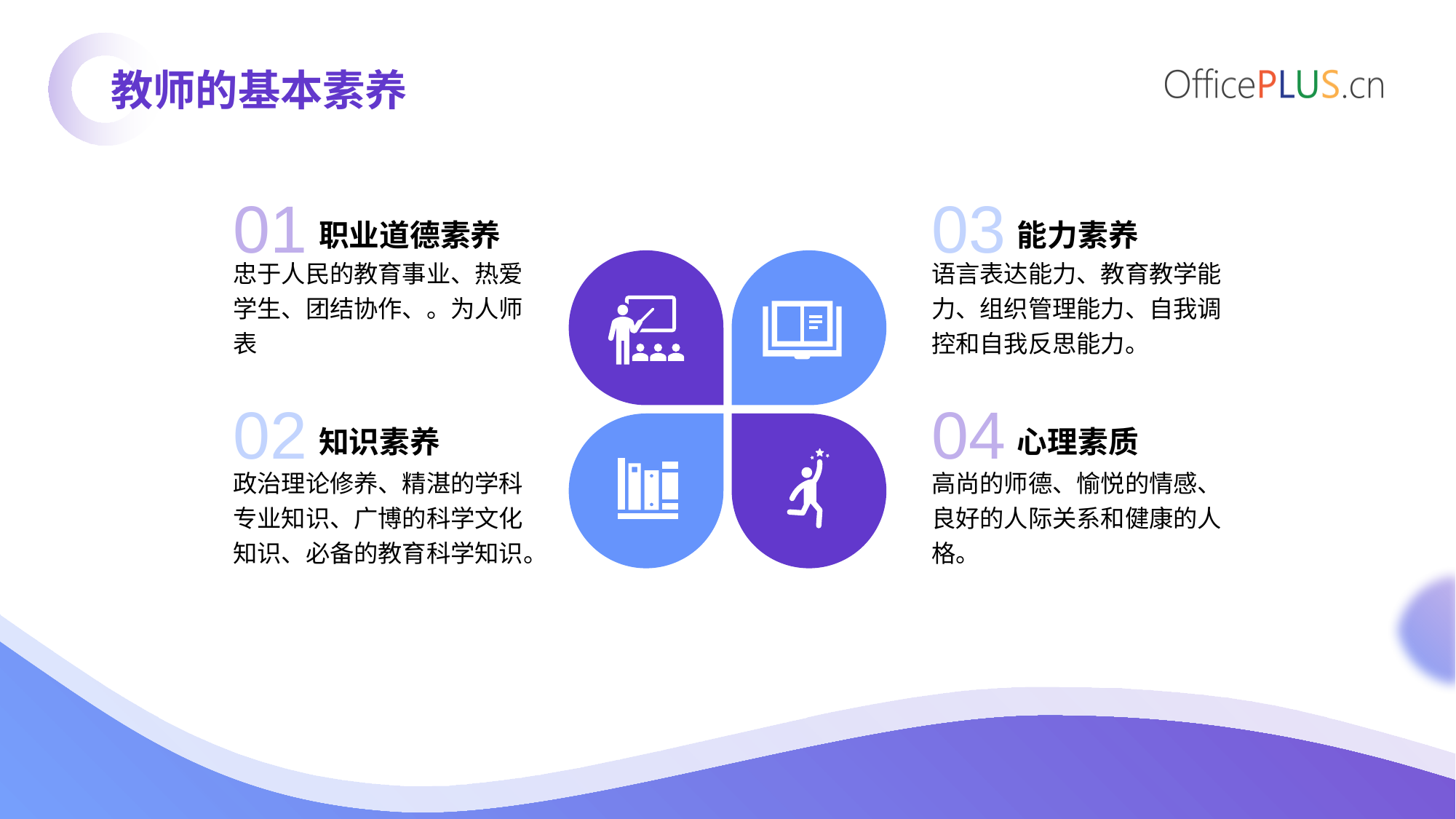

教师的基本素养
01
03
职业道德素养
能力素养

忠于人民的教育事业、热爱学生、团结协作、。为人师表
语言表达能力、教育教学能力、组织管理能力、自我调控和自我反思能力。

02
04

知识素养
心理素质

政治理论修养、精湛的学科专业知识、广博的科学文化知识、必备的教育科学知识。
高尚的师德、愉悦的情感、良好的人际关系和健康的人格。